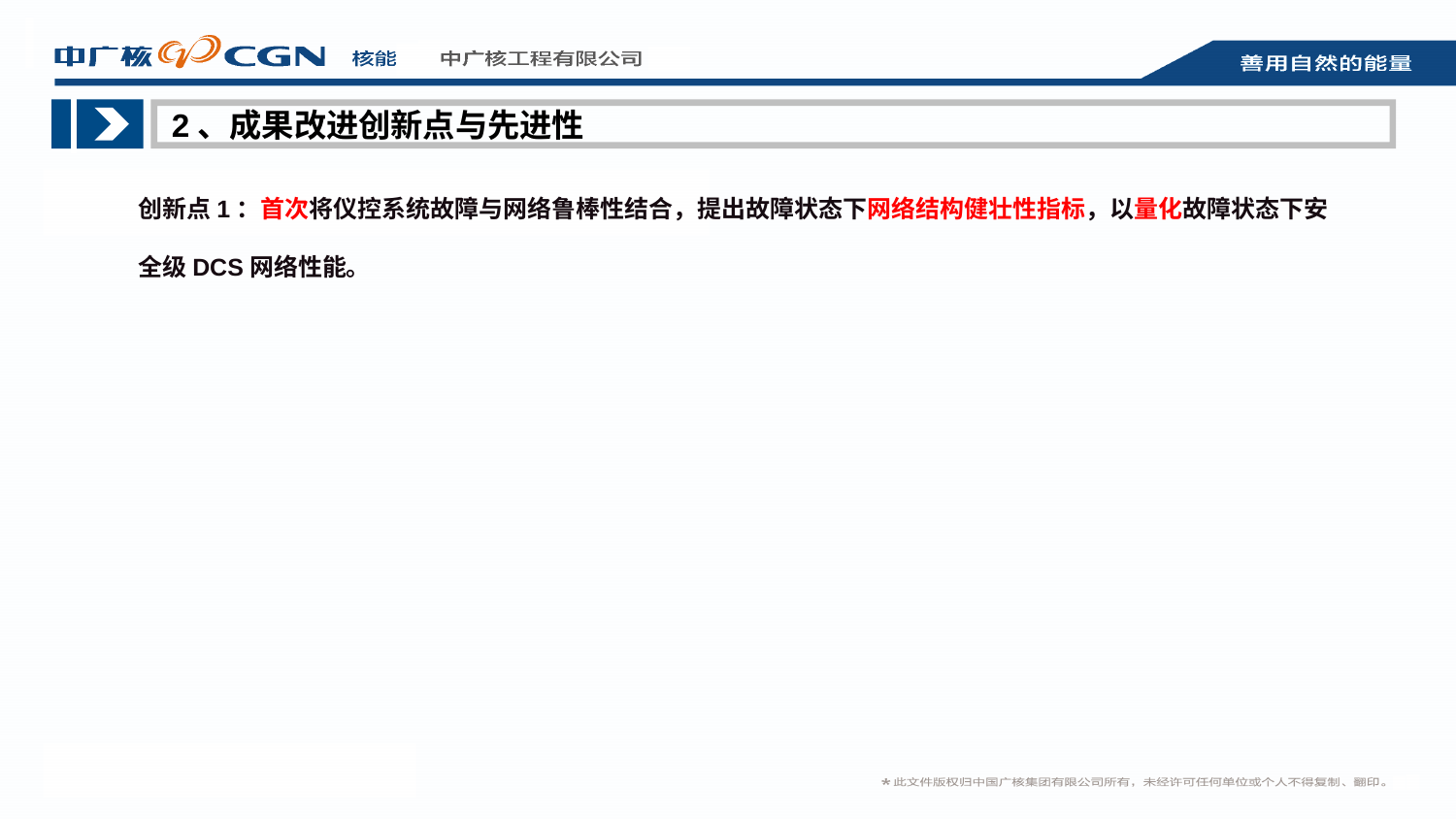

2、成果改进创新点与先进性

创新点1：首次将仪控系统故障与网络鲁棒性结合，提出故障状态下网络结构健壮性指标，以量化故障状态下安全级DCS网络性能。